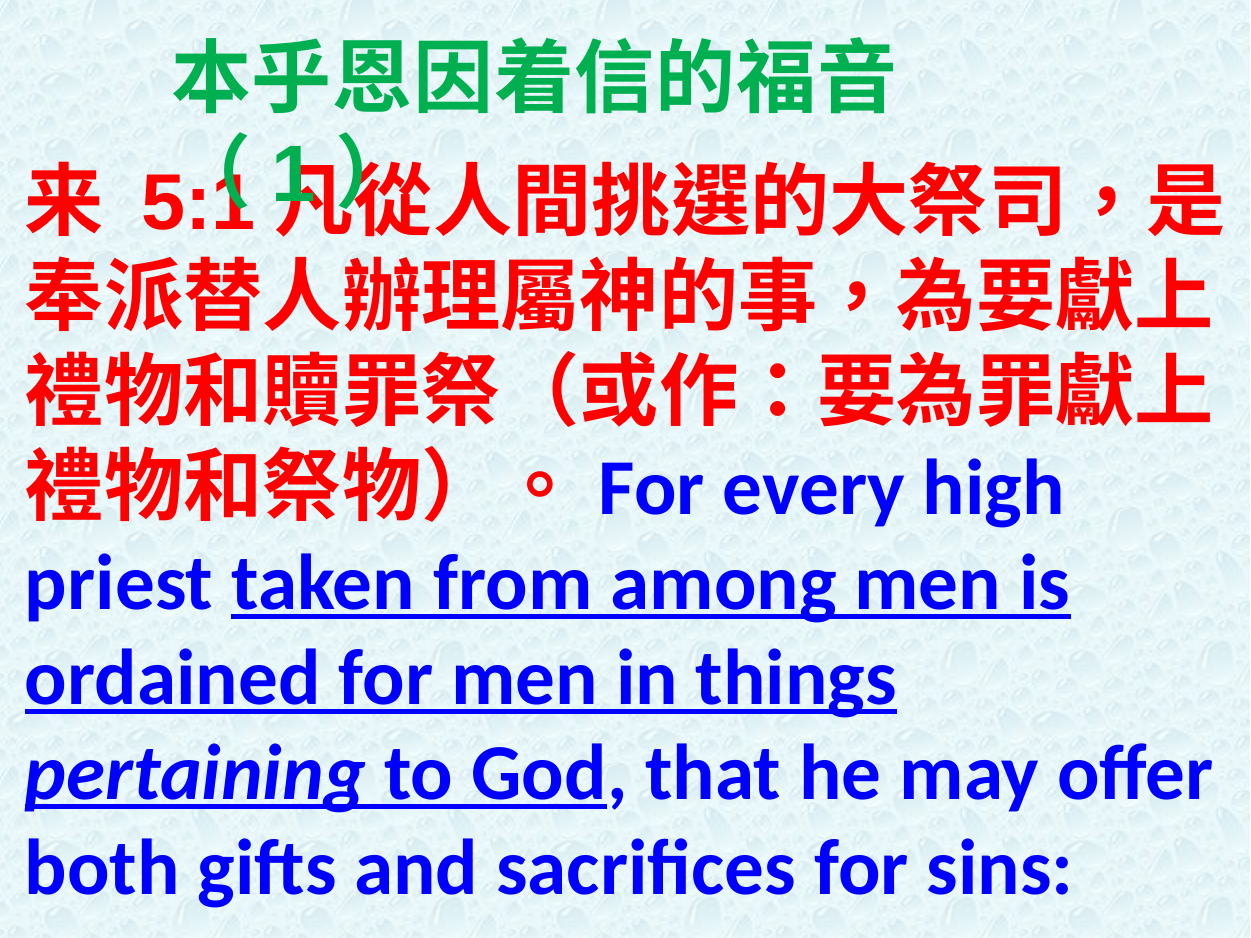

本乎恩因着信的福音（1）
来 5:1凡從人間挑選的大祭司，是奉派替人辦理屬神的事，為要獻上禮物和贖罪祭（或作：要為罪獻上禮物和祭物）。For every high priest taken from among men is ordained for men in things pertaining to God, that he may offer both gifts and sacrifices for sins: